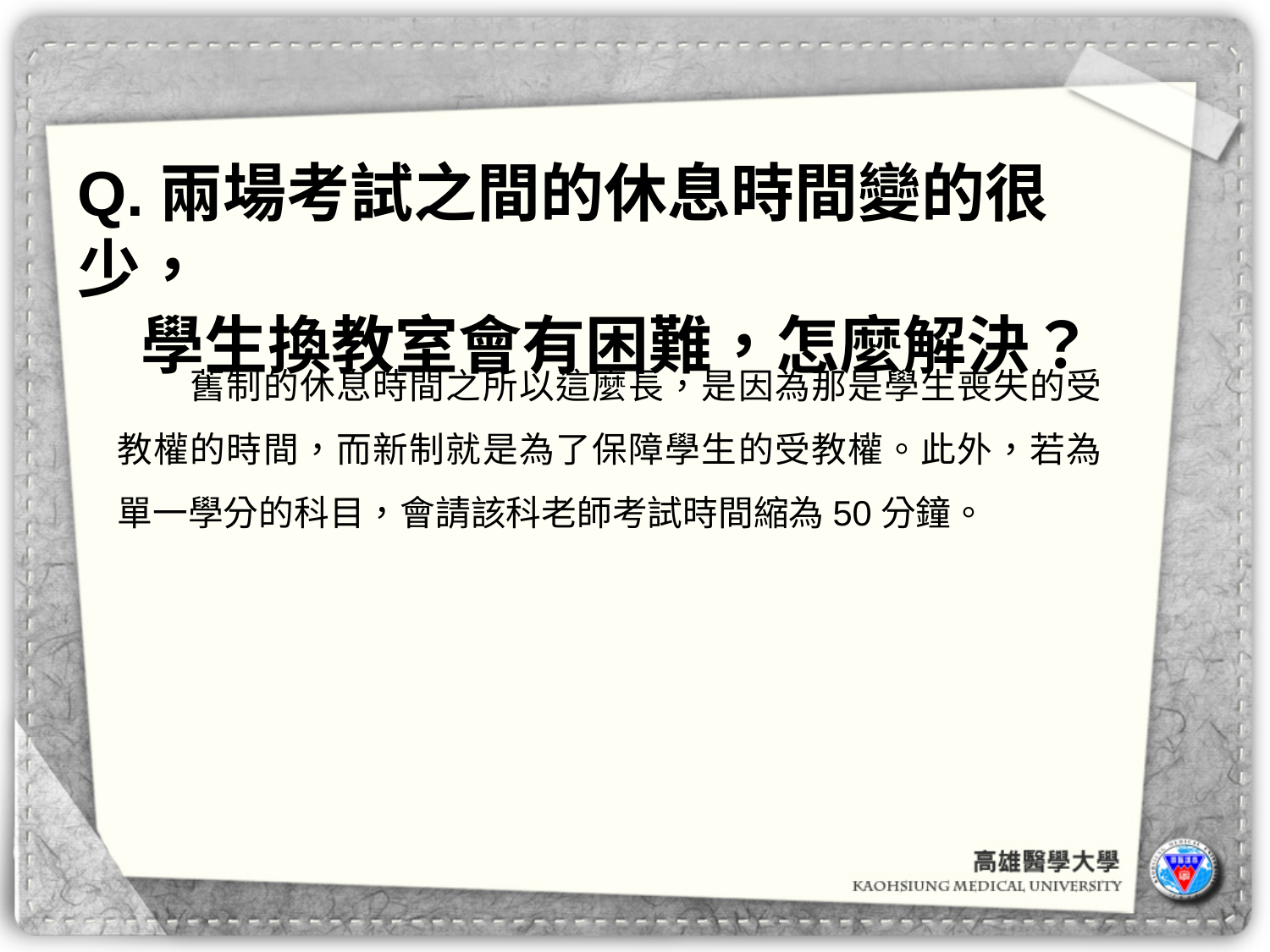

# Q.兩場考試之間的休息時間變的很少， 　學生換教室會有困難，怎麼解決？
　　舊制的休息時間之所以這麼長，是因為那是學生喪失的受教權的時間，而新制就是為了保障學生的受教權。此外，若為單一學分的科目，會請該科老師考試時間縮為50分鐘。